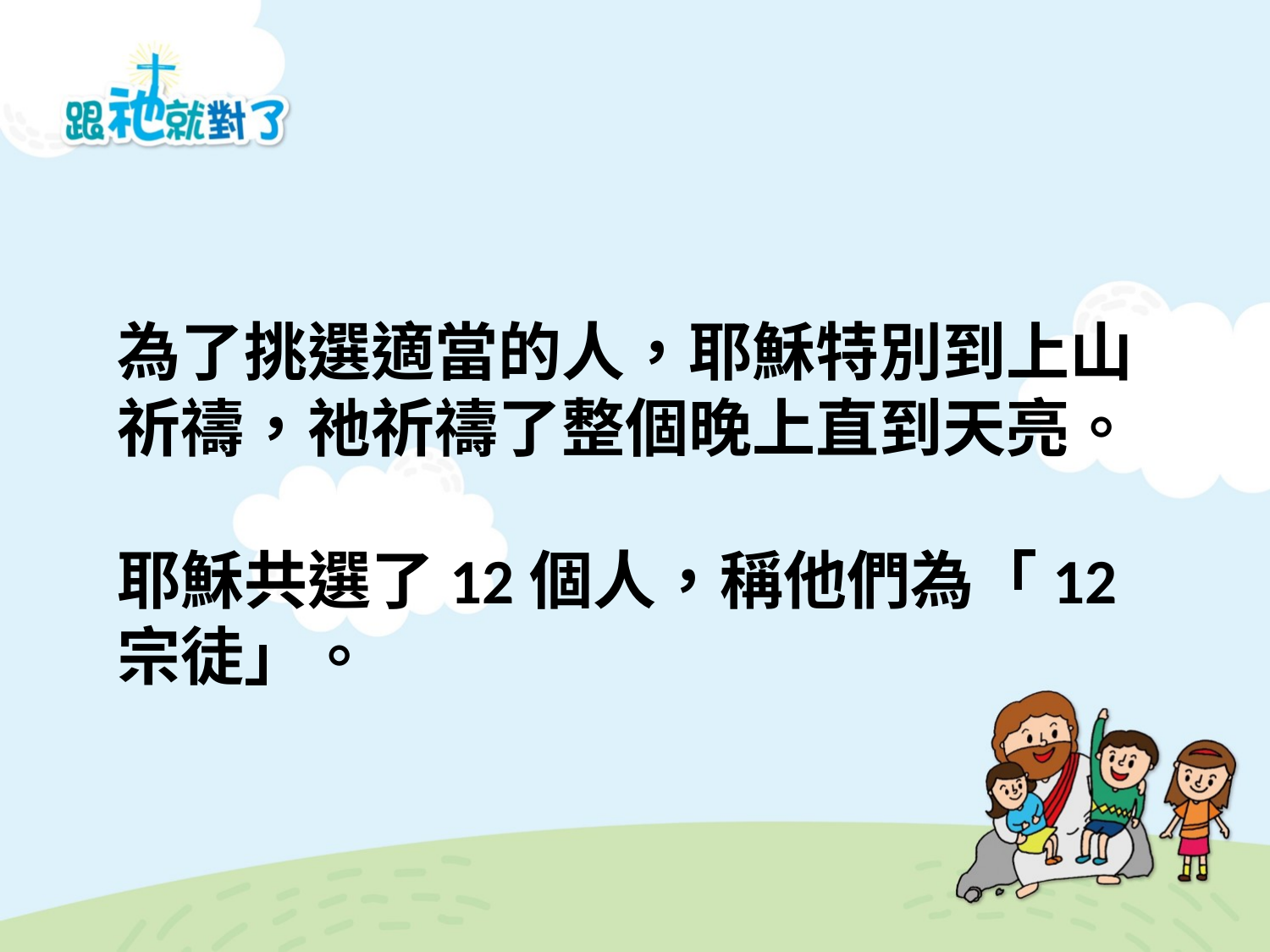

為了挑選適當的人，耶穌特別到上山祈禱，祂祈禱了整個晚上直到天亮。

耶穌共選了12個人，稱他們為「12宗徒」。